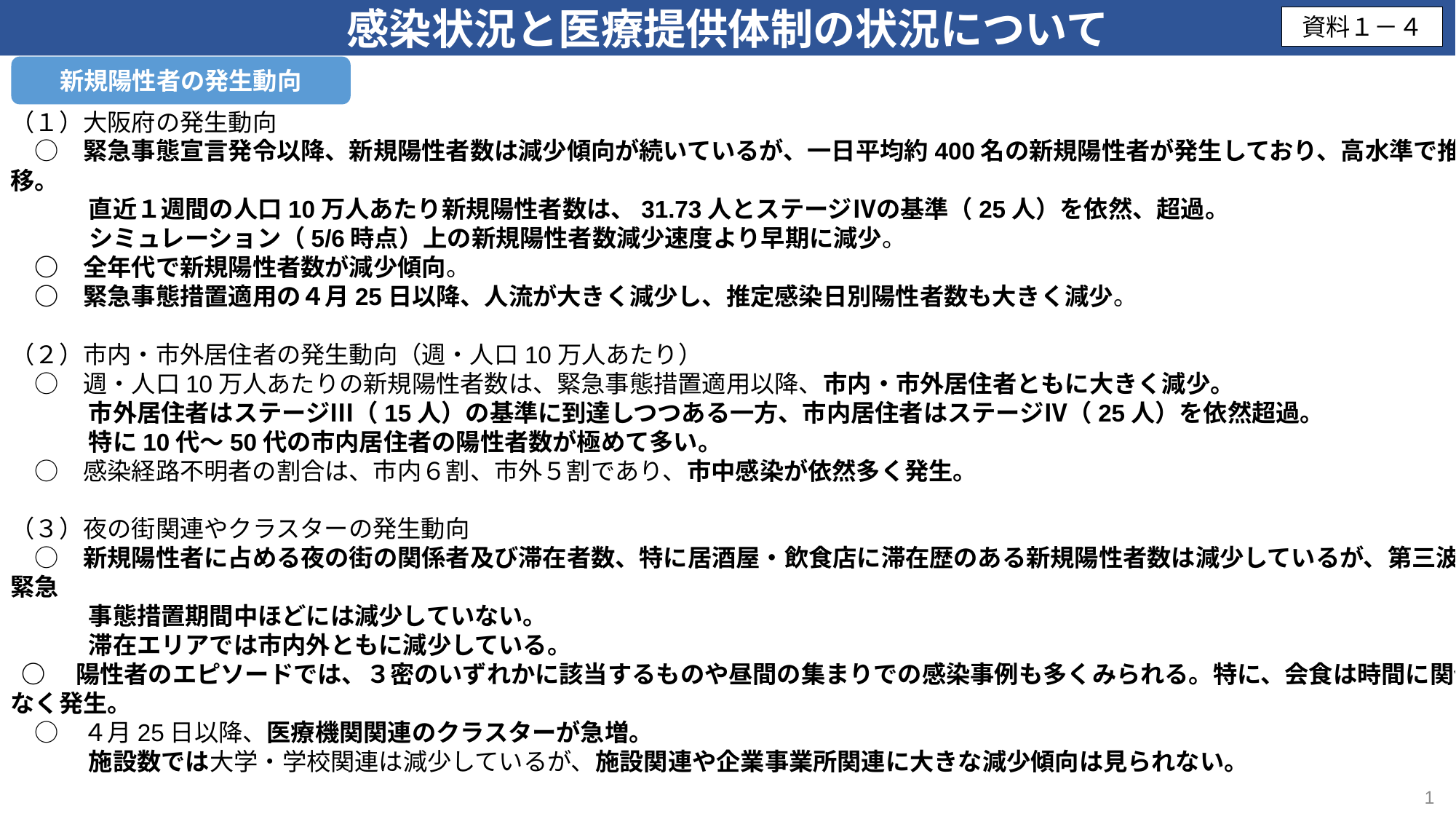

感染状況と医療提供体制の状況について
資料１－４
新規陽性者の発生動向

（１）大阪府の発生動向
　○　緊急事態宣言発令以降、新規陽性者数は減少傾向が続いているが、一日平均約400名の新規陽性者が発生しており、高水準で推移。
　　　 直近１週間の人口10万人あたり新規陽性者数は、31.73人とステージⅣの基準（25人）を依然、超過。
　　　 シミュレーション（5/6時点）上の新規陽性者数減少速度より早期に減少。
　○　全年代で新規陽性者数が減少傾向。
　○　緊急事態措置適用の４月25日以降、人流が大きく減少し、推定感染日別陽性者数も大きく減少。

（２）市内・市外居住者の発生動向（週・人口10万人あたり）
　○　週・人口10万人あたりの新規陽性者数は、緊急事態措置適用以降、市内・市外居住者ともに大きく減少。
　　　 市外居住者はステージⅢ（15人）の基準に到達しつつある一方、市内居住者はステージⅣ（25人）を依然超過。
　　　 特に10代～50代の市内居住者の陽性者数が極めて多い。
　○　感染経路不明者の割合は、市内６割、市外５割であり、市中感染が依然多く発生。

（３）夜の街関連やクラスターの発生動向
　○　新規陽性者に占める夜の街の関係者及び滞在者数、特に居酒屋・飲食店に滞在歴のある新規陽性者数は減少しているが、第三波緊急
　　　 事態措置期間中ほどには減少していない。
　　　 滞在エリアでは市内外ともに減少している。
  ○　陽性者のエピソードでは、３密のいずれかに該当するものや昼間の集まりでの感染事例も多くみられる。特に、会食は時間に関係なく発生。
　○　４月25日以降、医療機関関連のクラスターが急増。
　　　 施設数では大学・学校関連は減少しているが、施設関連や企業事業所関連に大きな減少傾向は見られない。
1